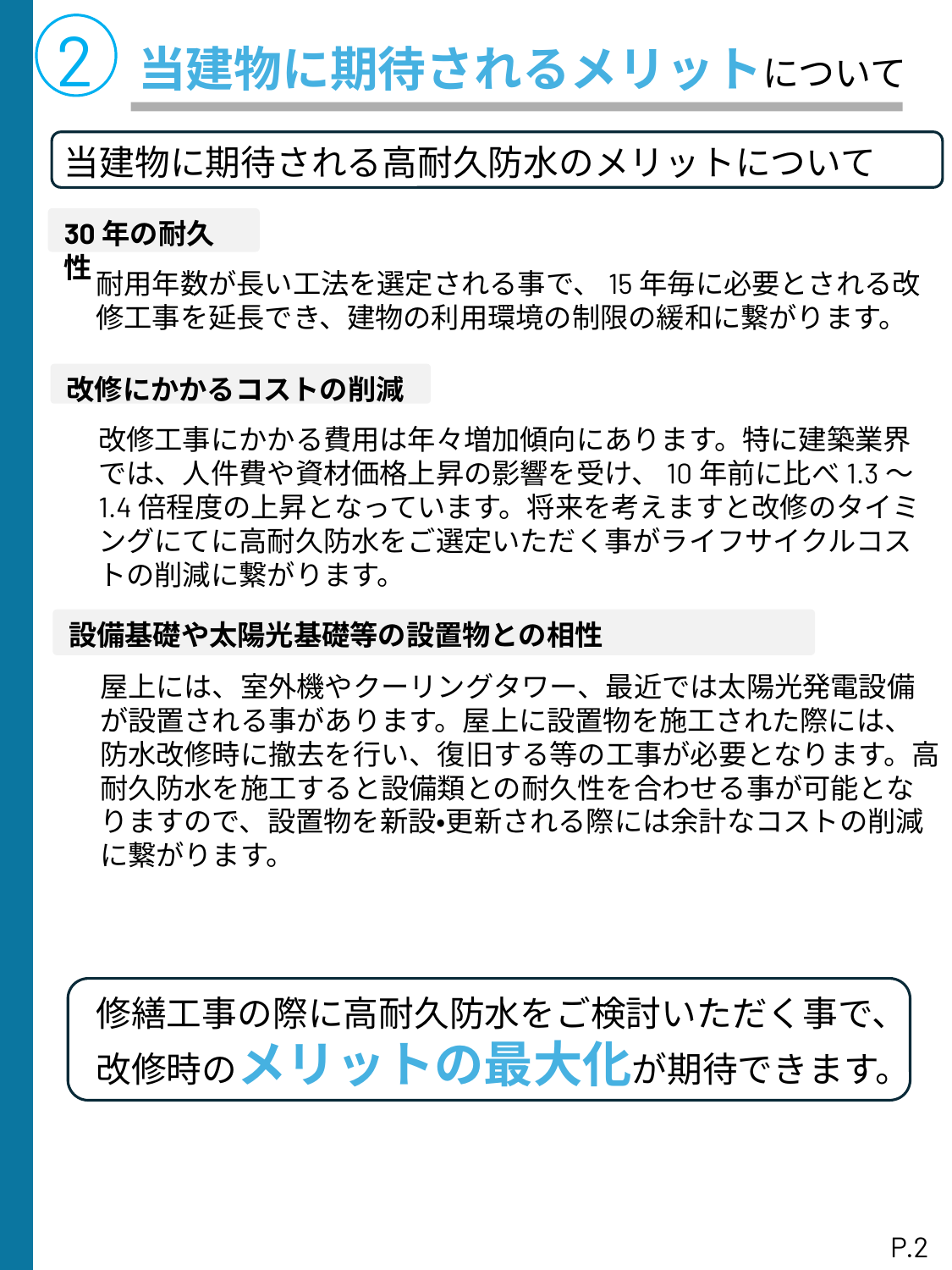

2

当建物に期待されるメリットについて

当建物に期待される高耐久防水のメリットについて

30年の耐久性

耐用年数が長い工法を選定される事で、15年毎に必要とされる改修工事を延長でき、建物の利用環境の制限の緩和に繋がります。

改修にかかるコストの削減

改修工事にかかる費用は年々増加傾向にあります。特に建築業界では、人件費や資材価格上昇の影響を受け、10年前に比べ1.3～1.4倍程度の上昇となっています。将来を考えますと改修のタイミングにてに高耐久防水をご選定いただく事がライフサイクルコストの削減に繋がります。

設備基礎や太陽光基礎等の設置物との相性
屋上には、室外機やクーリングタワー、最近では太陽光発電設備が設置される事があります。屋上に設置物を施工された際には、防水改修時に撤去を行い、復旧する等の工事が必要となります。高耐久防水を施工すると設備類との耐久性を合わせる事が可能となりますので、設置物を新設・更新される際には余計なコストの削減に繋がります。

修繕工事の際に高耐久防水をご検討いただく事で、
改修時のメリットの最大化が期待できます。
P.2